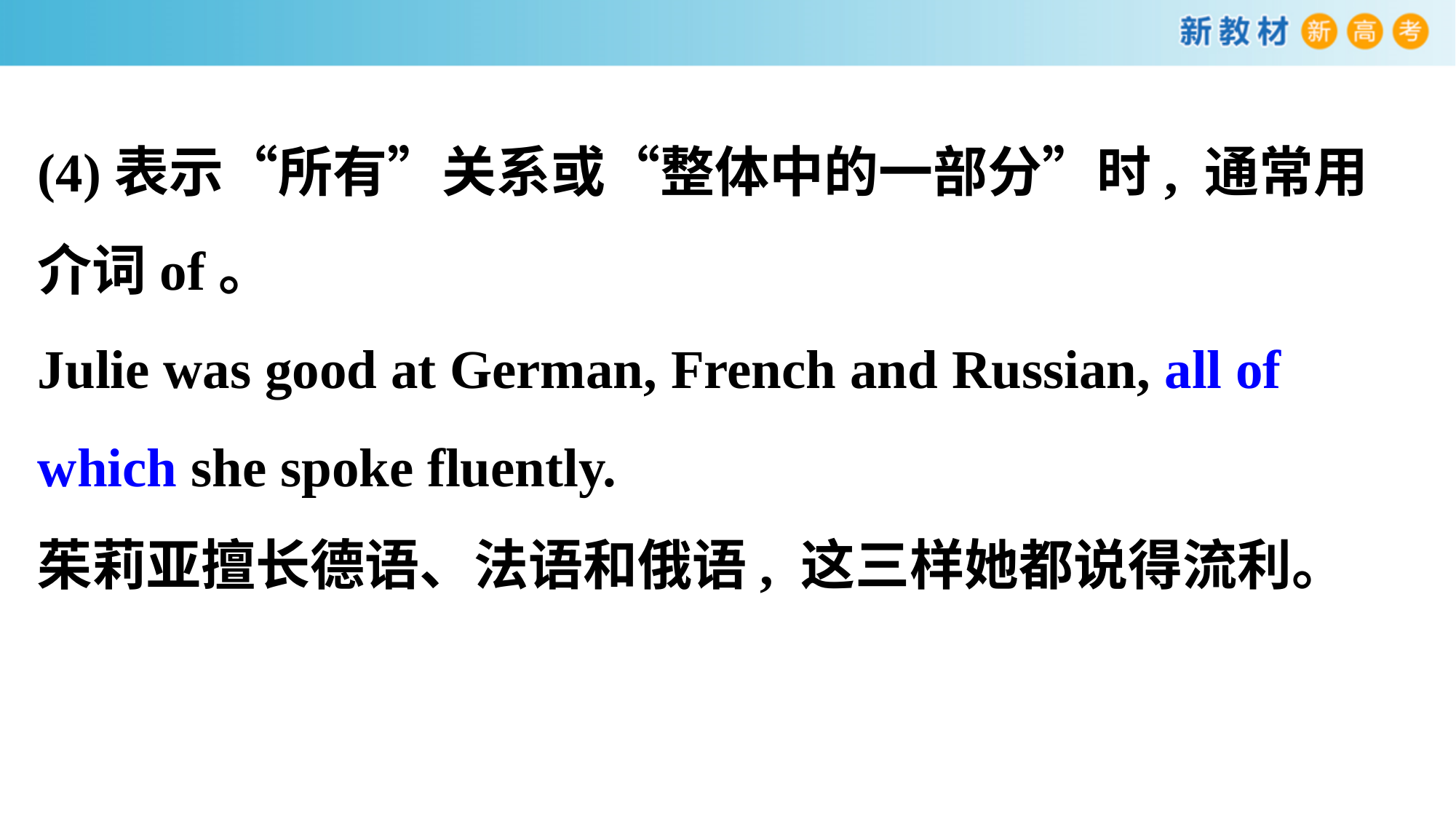

(4)表示“所有”关系或“整体中的一部分”时, 通常用介词of。
Julie was good at German, French and Russian, all of which she spoke fluently.
茱莉亚擅长德语、法语和俄语, 这三样她都说得流利。